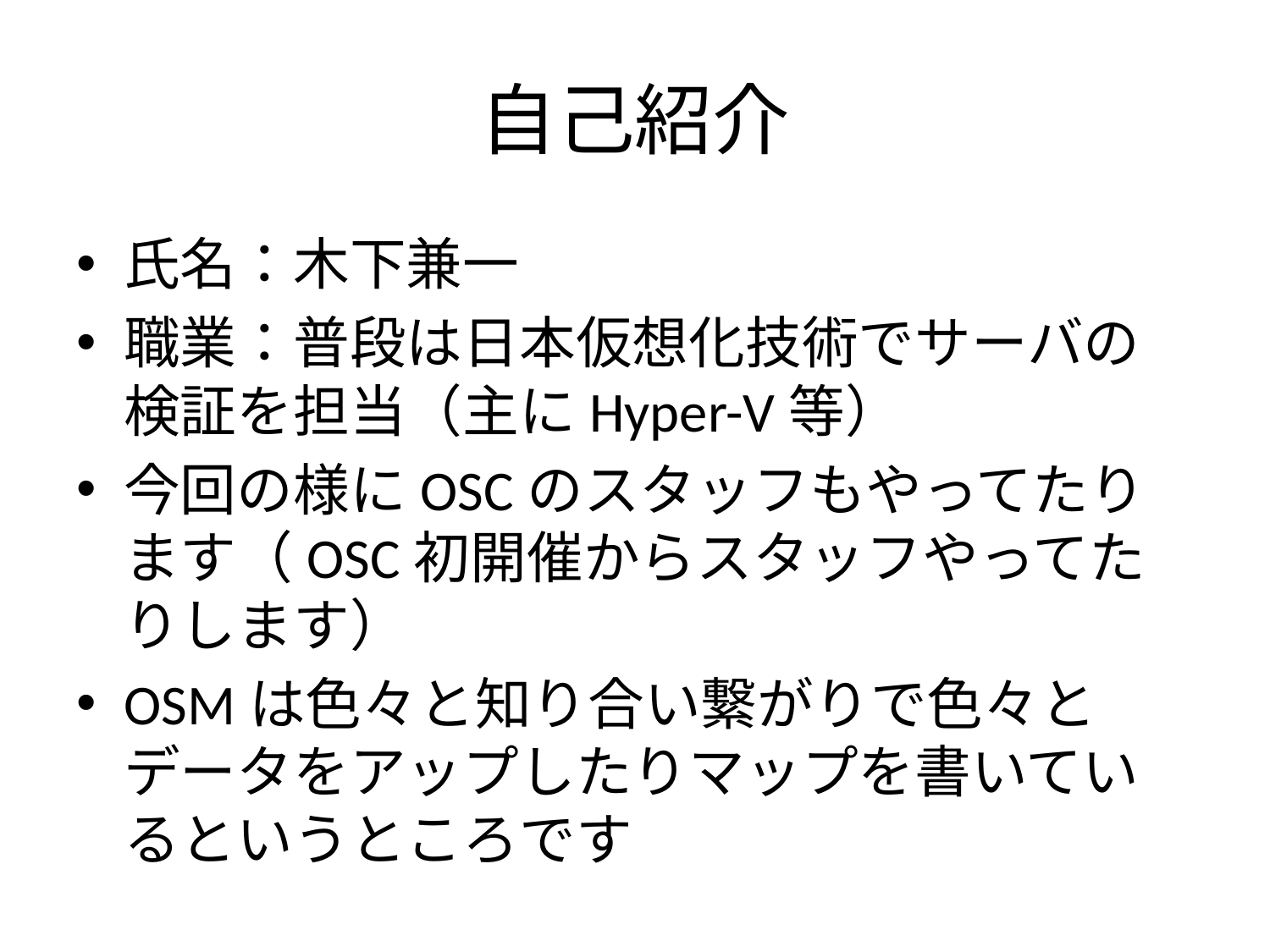

# 自己紹介
氏名：木下兼一
職業：普段は日本仮想化技術でサーバの検証を担当（主にHyper-V等）
今回の様にOSCのスタッフもやってたります（OSC初開催からスタッフやってたりします）
OSMは色々と知り合い繋がりで色々とデータをアップしたりマップを書いているというところです